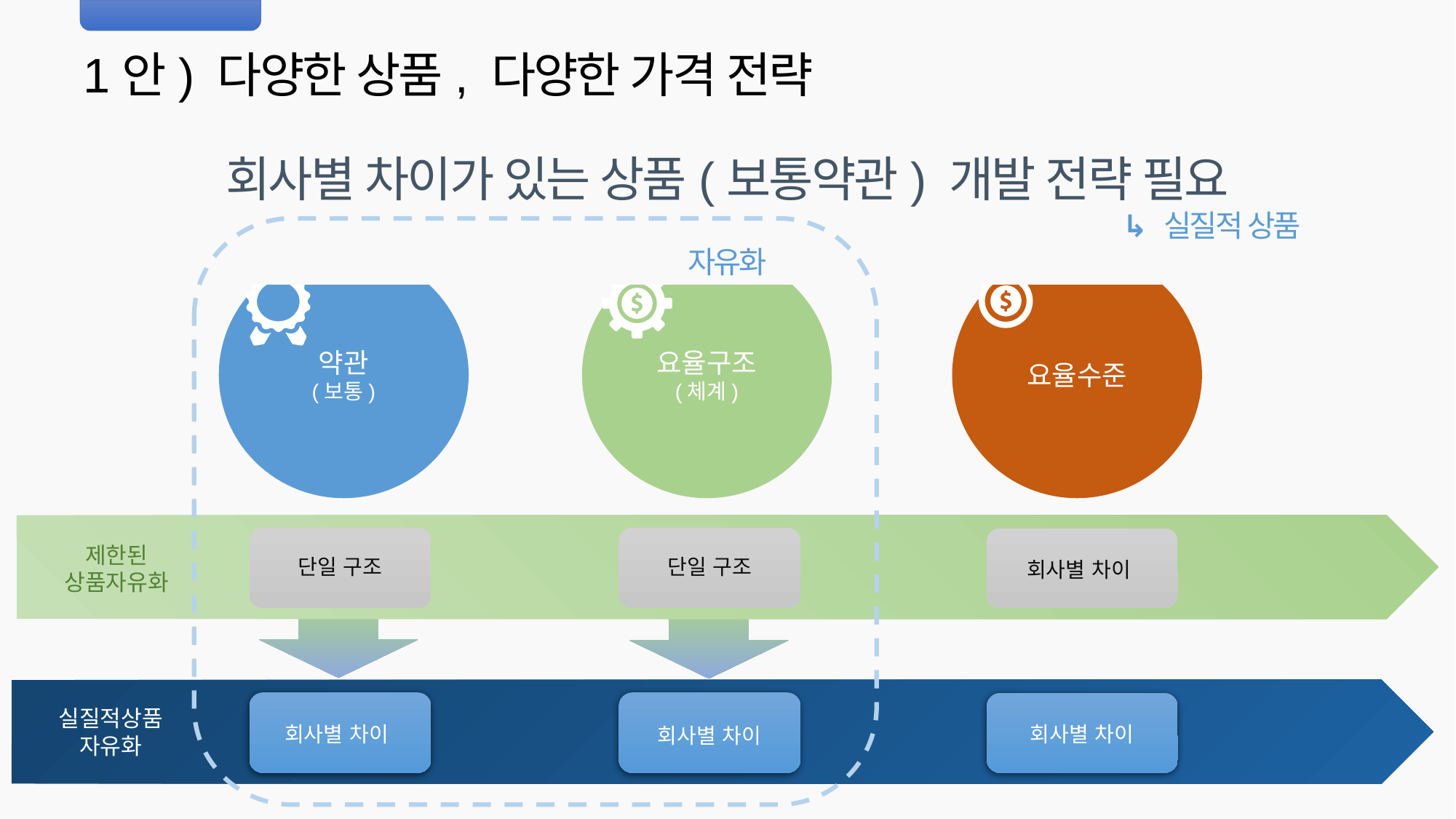

1안) 다양한 상품, 다양한 가격 전략
회사별 차이가 있는 상품(보통약관) 개발 전략 필요
                                                                                                                 ↳ 실질적 상품 자유화

약관
(보통)
요율구조
(체계)
요율수준

제한된
상품자유화
단일 구조
단일 구조
회사별 차이

실질적상품자유화
회사별 차이
회사별 차이
회사별 차이